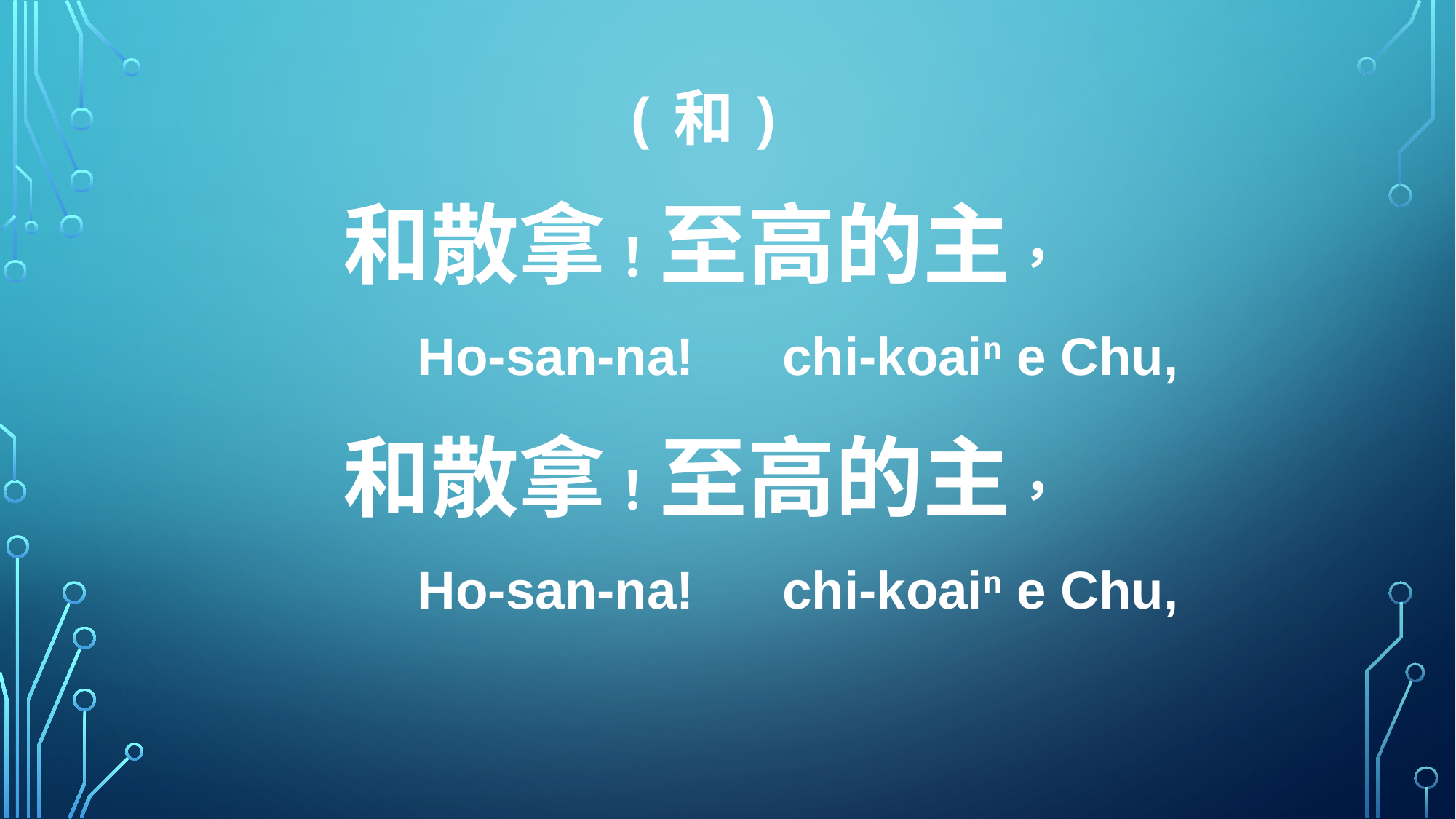

(和)
和散拿！至高的主，
                  Ho-san-na!      chi-koain e Chu,
和散拿！至高的主，
                  Ho-san-na!      chi-koain e Chu,